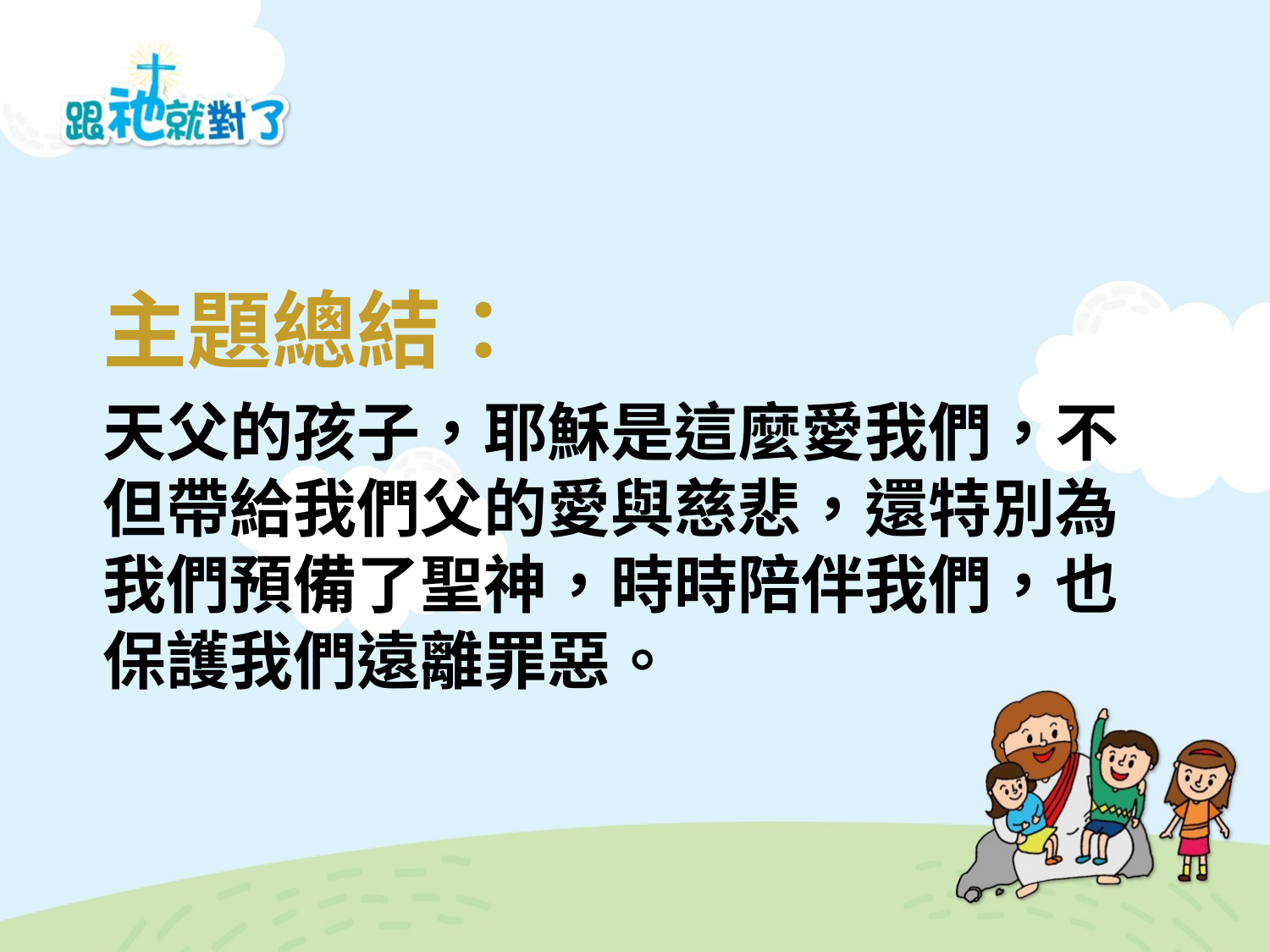

主題總結：
天父的孩子，耶穌是這麼愛我們，不但帶給我們父的愛與慈悲，還特別為我們預備了聖神，時時陪伴我們，也保護我們遠離罪惡。